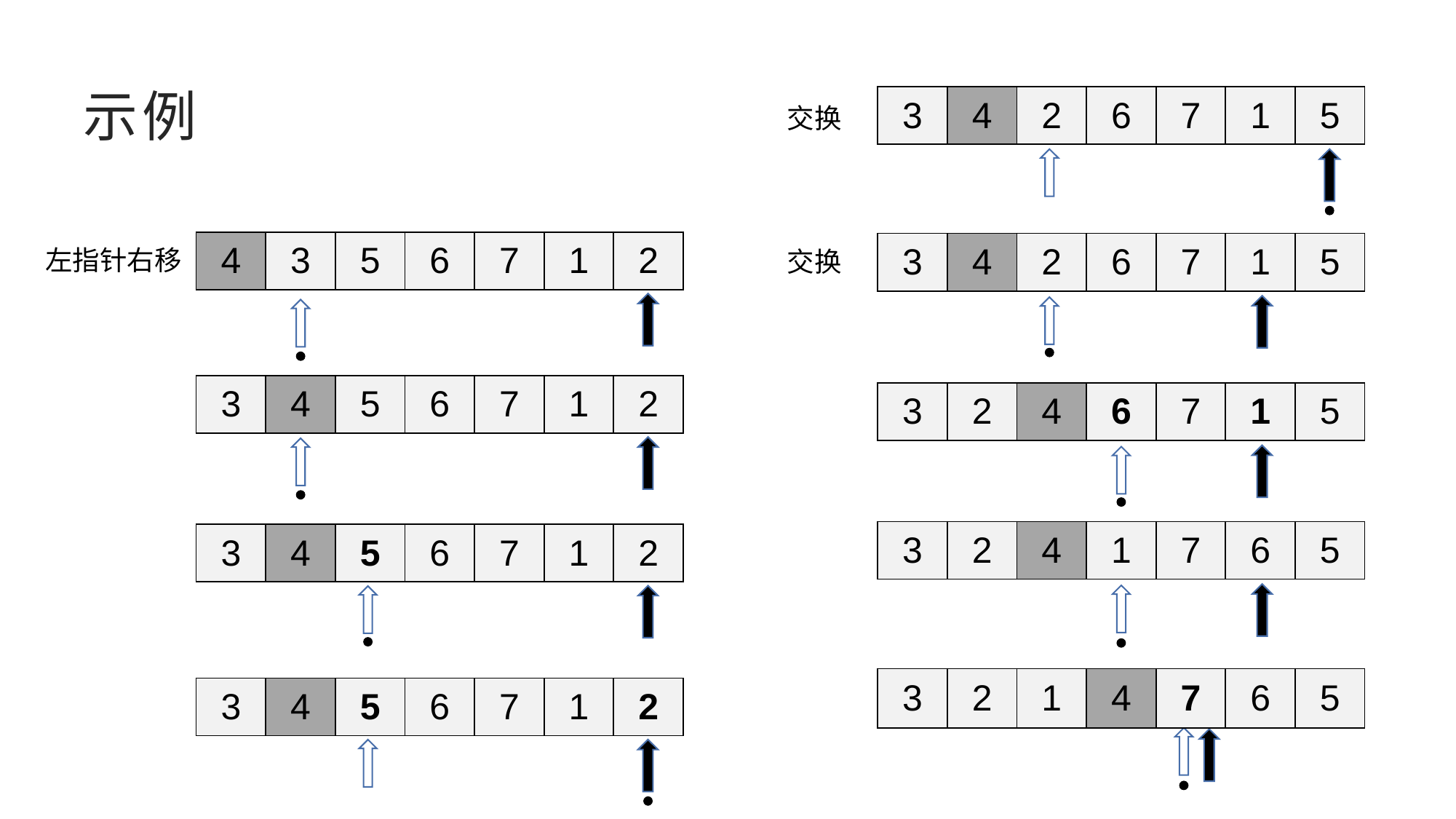

# 示例
| 3 | 4 | 2 | 6 | 7 | 1 | 5 |
| --- | --- | --- | --- | --- | --- | --- |
交换

| 4 | 3 | 5 | 6 | 7 | 1 | 2 |
| --- | --- | --- | --- | --- | --- | --- |
| 3 | 4 | 2 | 6 | 7 | 1 | 5 |
| --- | --- | --- | --- | --- | --- | --- |
左指针右移
交换

| 3 | 4 | 5 | 6 | 7 | 1 | 2 |
| --- | --- | --- | --- | --- | --- | --- |
| 3 | 2 | 4 | 6 | 7 | 1 | 5 |
| --- | --- | --- | --- | --- | --- | --- |

| 3 | 2 | 4 | 1 | 7 | 6 | 5 |
| --- | --- | --- | --- | --- | --- | --- |
| 3 | 4 | 5 | 6 | 7 | 1 | 2 |
| --- | --- | --- | --- | --- | --- | --- |

| 3 | 2 | 1 | 4 | 7 | 6 | 5 |
| --- | --- | --- | --- | --- | --- | --- |
| 3 | 4 | 5 | 6 | 7 | 1 | 2 |
| --- | --- | --- | --- | --- | --- | --- |